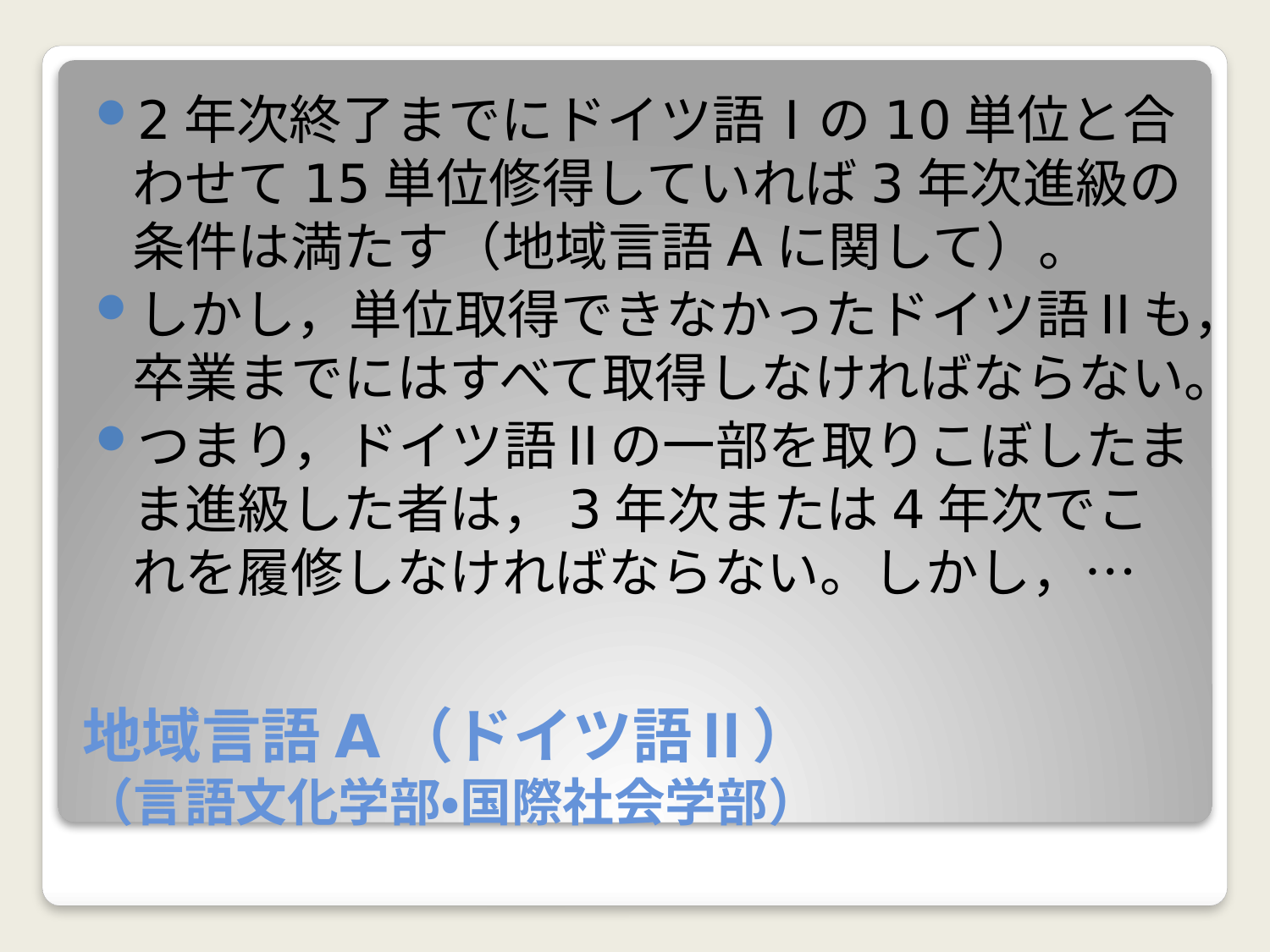

2年次終了までにドイツ語Ⅰの10単位と合わせて15単位修得していれば3年次進級の条件は満たす（地域言語Aに関して）。
しかし，単位取得できなかったドイツ語Ⅱも，卒業までにはすべて取得しなければならない。
つまり，ドイツ語Ⅱの一部を取りこぼしたまま進級した者は，3年次または4年次でこれを履修しなければならない。しかし，…

# 地域言語A（ドイツ語Ⅱ） （言語文化学部・国際社会学部）